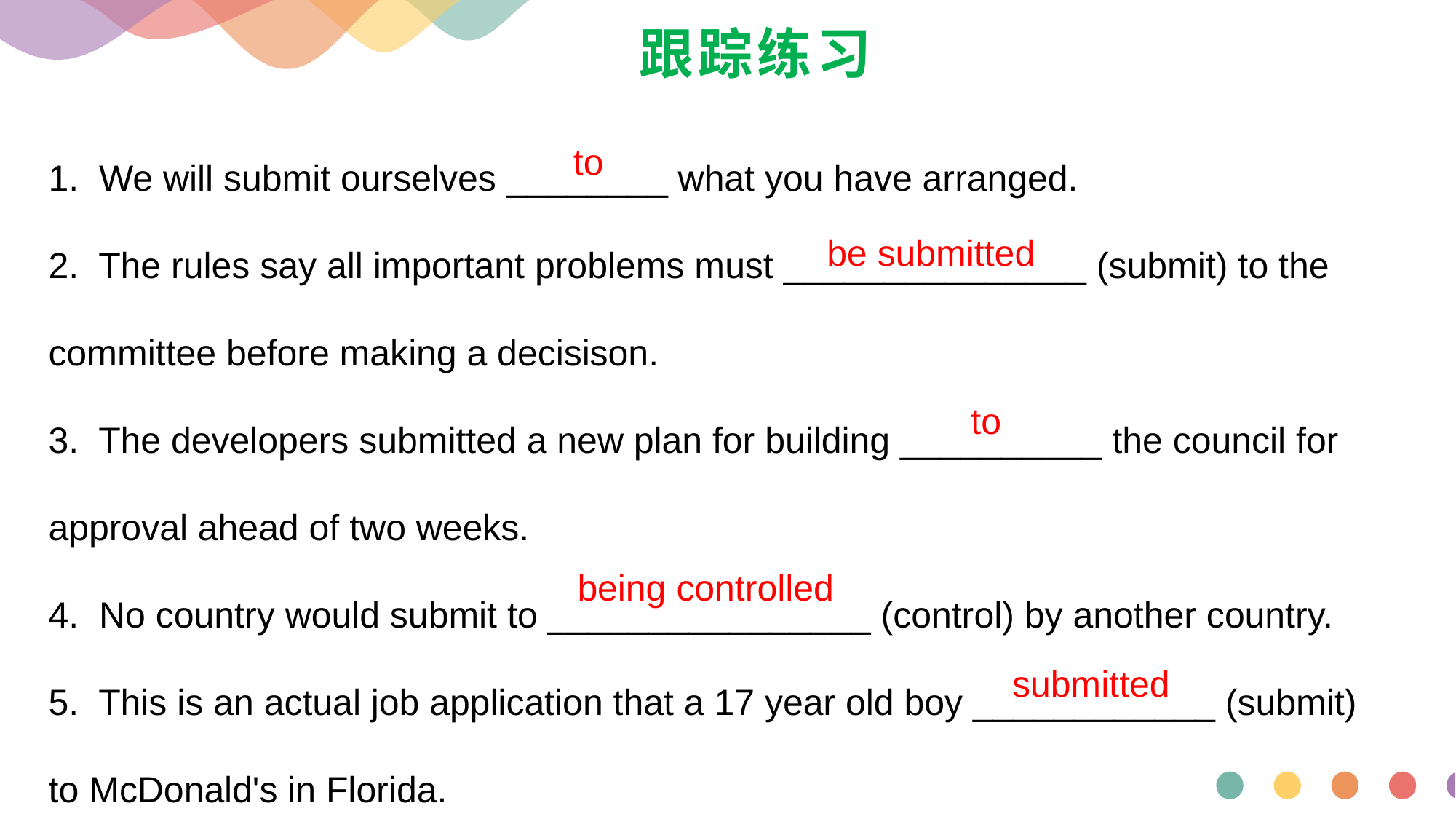

# 跟踪练习
1.  We will submit ourselves ________ what you have arranged.
2.  The rules say all important problems must _______________ (submit) to the committee before making a decisison.
3.  The developers submitted a new plan for building __________ the council for approval ahead of two weeks.
4.  No country would submit to ________________ (control) by another country.
5.  This is an actual job application that a 17 year old boy ____________ (submit) to McDonald's in Florida.
  to
 be submitted
   to
being controlled
 submitted